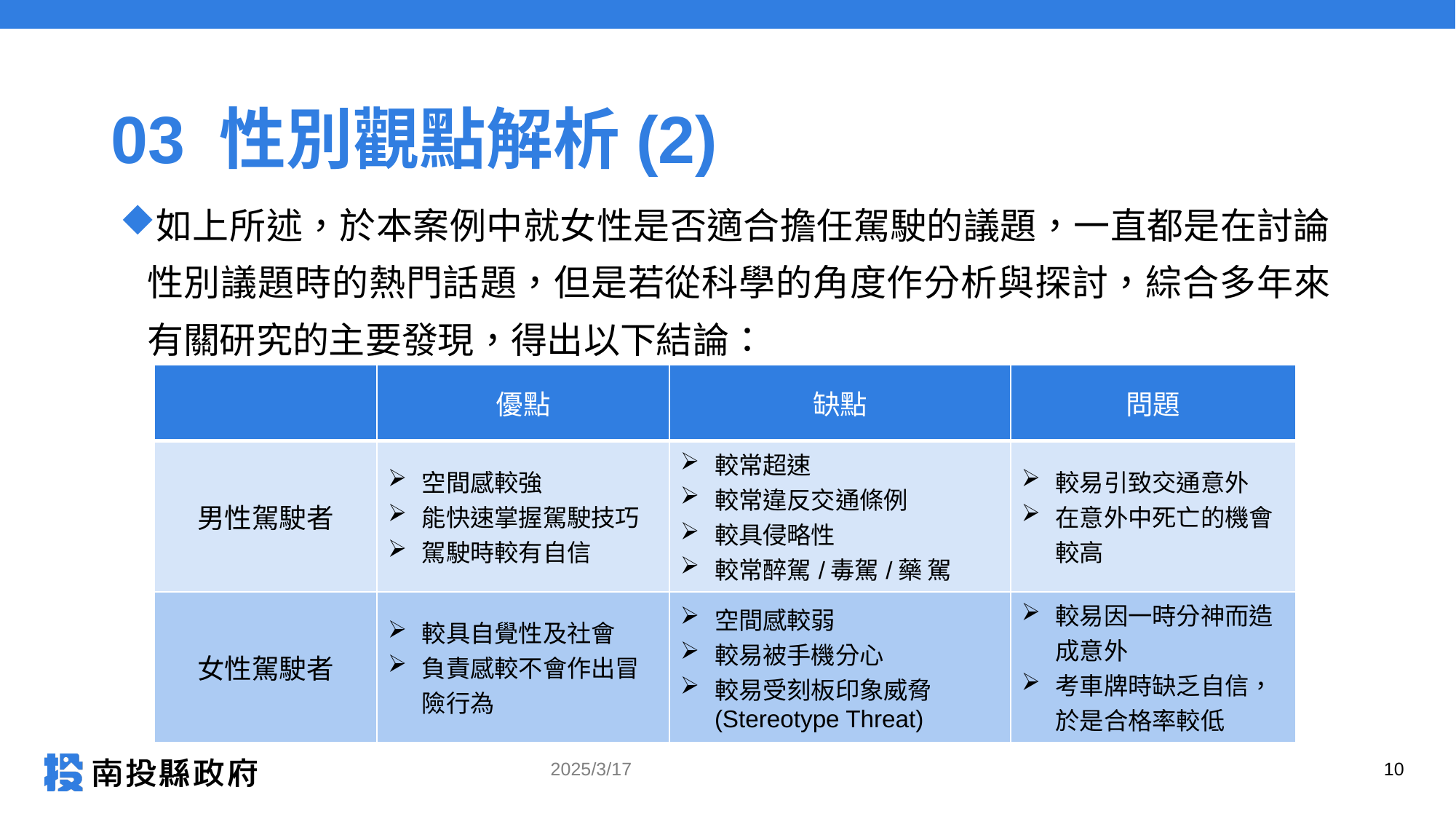

# 03 性別觀點解析(2)
如上所述，於本案例中就女性是否適合擔任駕駛的議題，一直都是在討論性別議題時的熱門話題，但是若從科學的角度作分析與探討，綜合多年來有關研究的主要發現，得出以下結論：
|  | 優點 | 缺點 | 問題 |
| --- | --- | --- | --- |
| 男性駕駛者 | 空間感較強 能快速掌握駕駛技巧 駕駛時較有自信 | 較常超速 較常違反交通條例 較具侵略性 較常醉駕/毒駕/藥 駕 | 較易引致交通意外 在意外中死亡的機會較高 |
| 女性駕駛者 | 較具自覺性及社會 負責感較不會作出冒險行為 | 空間感較弱 較易被手機分心 較易受刻板印象威脅 (Stereotype Threat) | 較易因一時分神而造成意外 考車牌時缺乏自信，於是合格率較低 |
2025/3/17
10